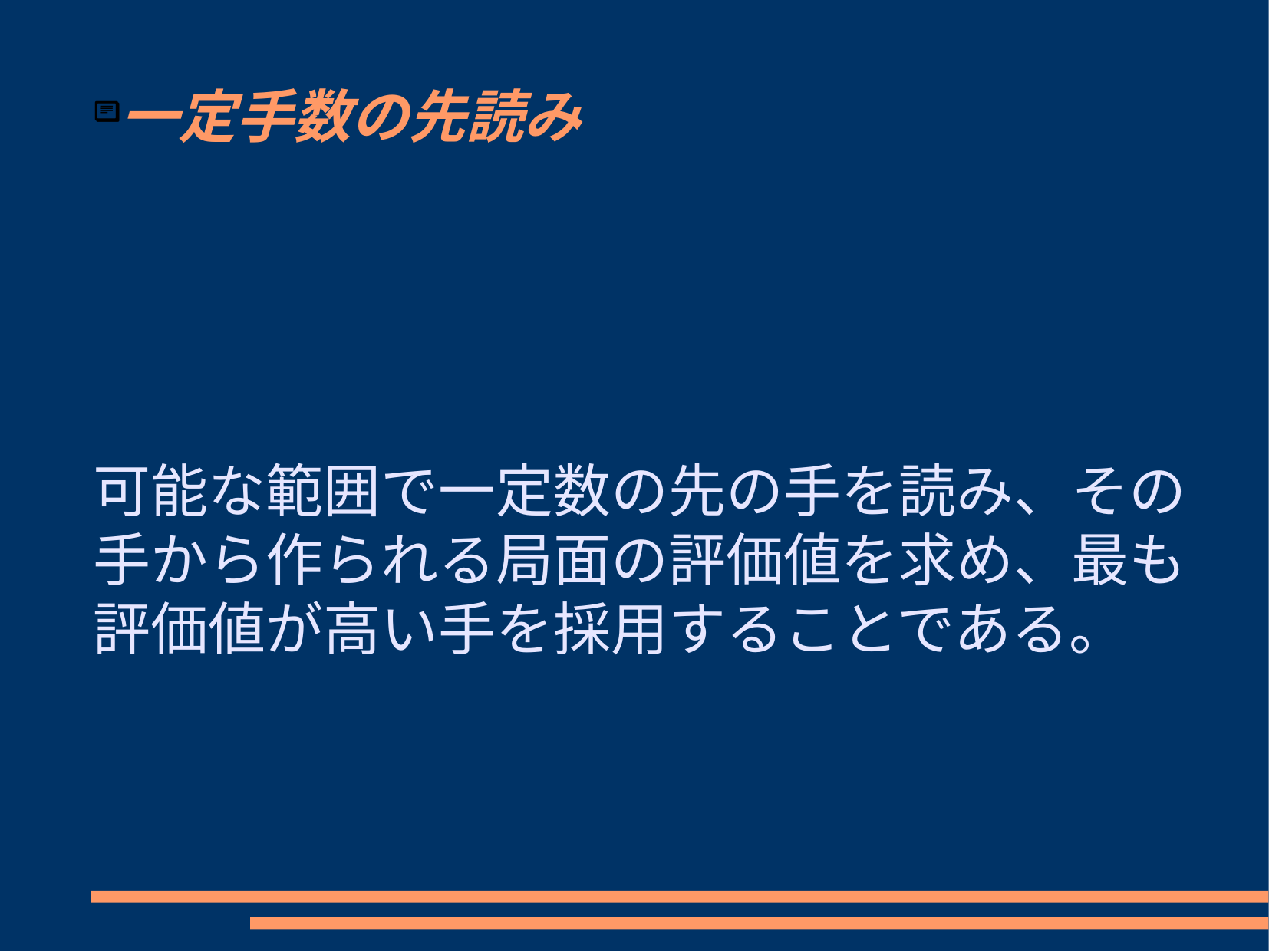

一定手数の先読み

可能な範囲で一定数の先の手を読み、その手から作られる局面の評価値を求め、最も評価値が高い手を採用することである。